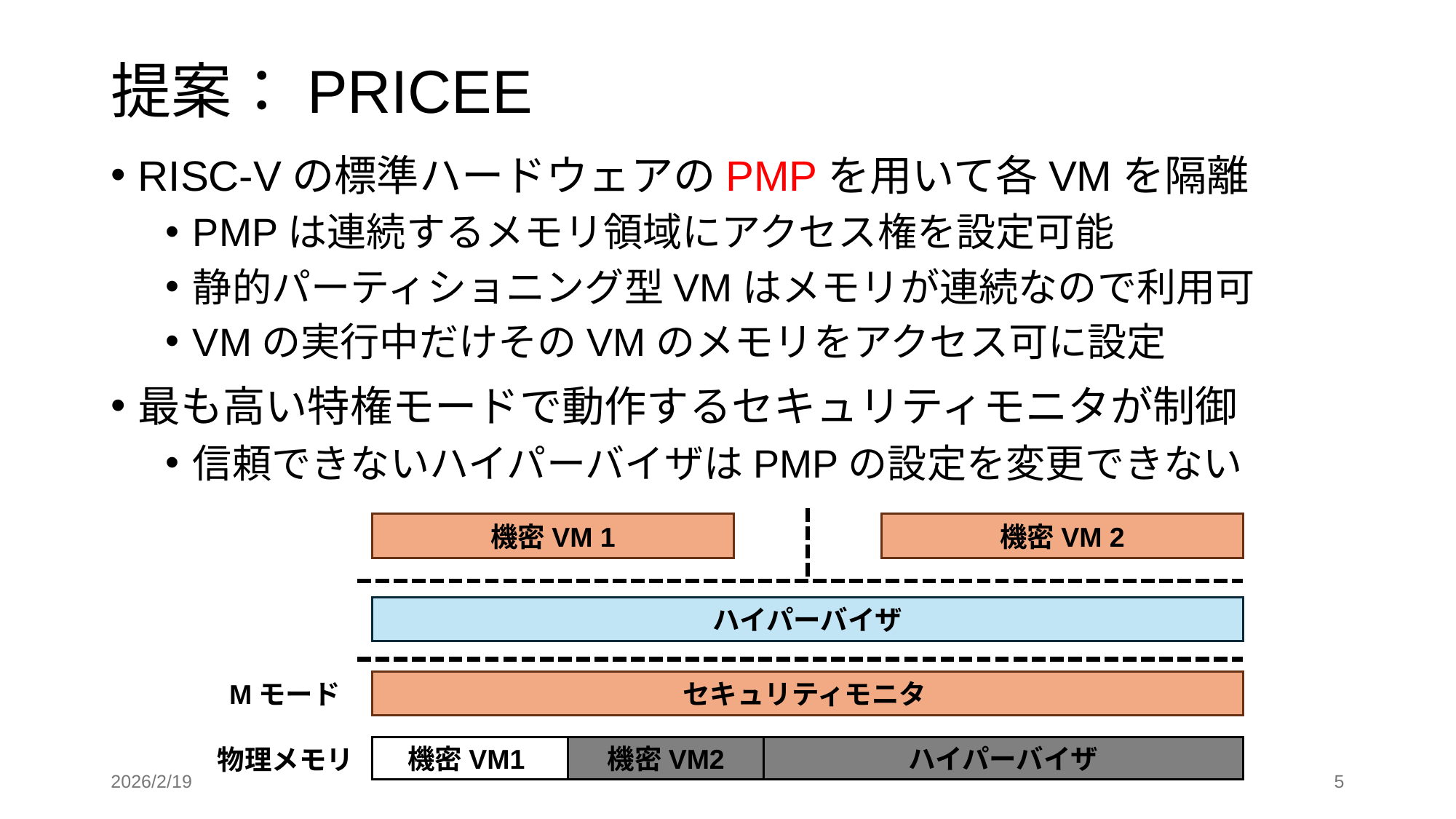

# 提案：PRICEE
RISC-Vの標準ハードウェアのPMPを用いて各VMを隔離
PMPは連続するメモリ領域にアクセス権を設定可能
静的パーティショニング型VMはメモリが連続なので利用可
VMの実行中だけそのVMのメモリをアクセス可に設定
最も高い特権モードで動作するセキュリティモニタが制御
信頼できないハイパーバイザはPMPの設定を変更できない
機密VM 2
機密VM 1
ハイパーバイザ
Mモード
セキュリティモニタ
物理メモリ
ハイパーバイザ
機密VM2
機密VM1
2026/2/19
5